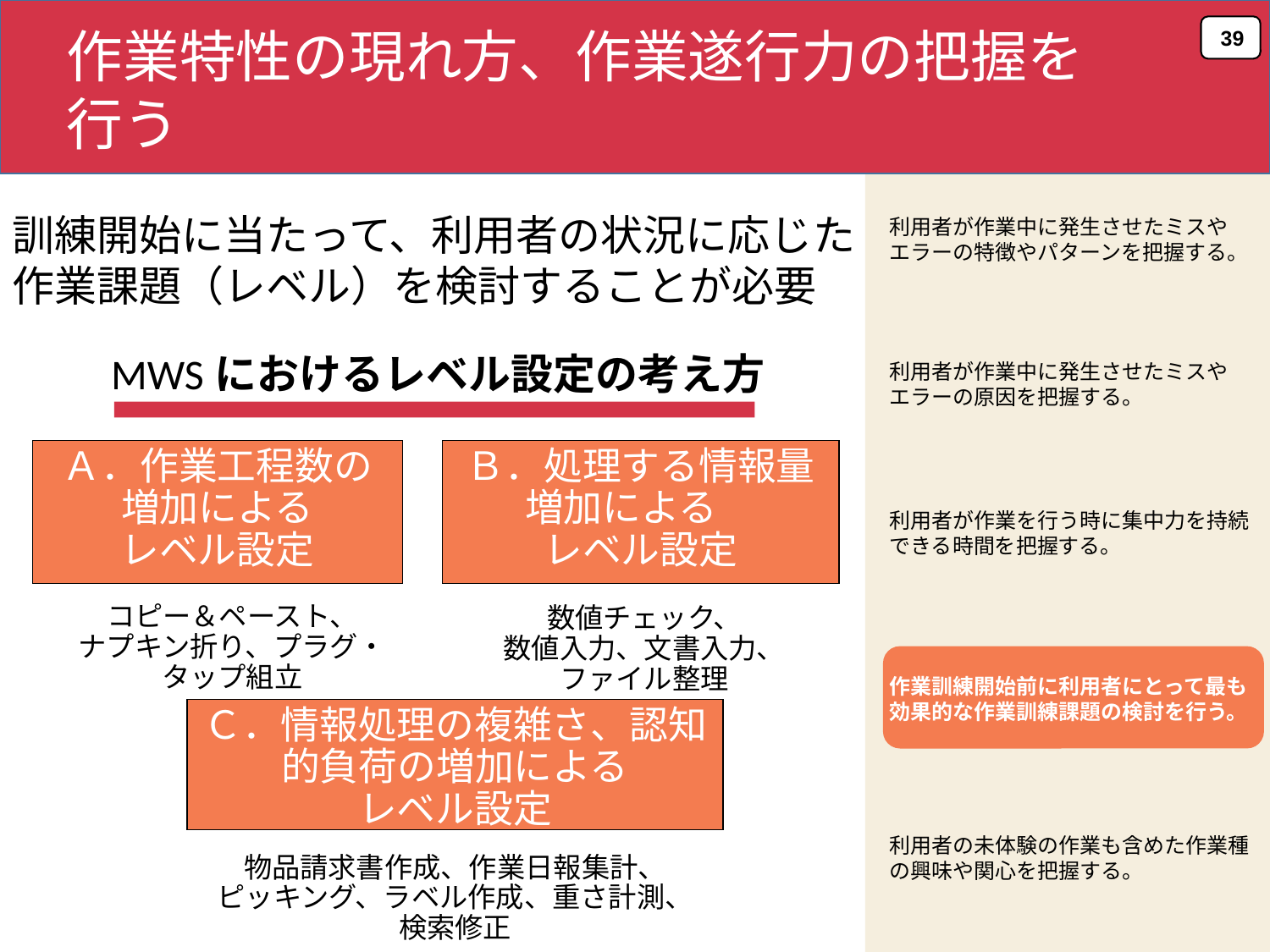

39
作業特性の現れ方、作業遂行力の把握を
行う

訓練開始に当たって、利用者の状況に応じた作業課題（レベル）を検討することが必要
利用者が作業中に発生させたミスやエラーの特徴やパターンを把握する。
MWSにおけるレベル設定の考え方
利用者が作業中に発生させたミスやエラーの原因を把握する。

Ａ．作業工程数の増加による
レベル設定

Ｂ．処理する情報量増加による
レベル設定

数値チェック、
数値入力、文書入力、
ファイル整理
コピー＆ペースト、
ナプキン折り、プラグ・
タップ組立
Ｃ．情報処理の複雑さ、認知的負荷の増加による
レベル設定

物品請求書作成、作業日報集計、
ピッキング、ラベル作成、重さ計測、
検索修正
利用者が作業を行う時に集中力を持続できる時間を把握する。

作業訓練開始前に利用者にとって最も効果的な作業訓練課題の検討を行う。
利用者の未体験の作業も含めた作業種の興味や関心を把握する。